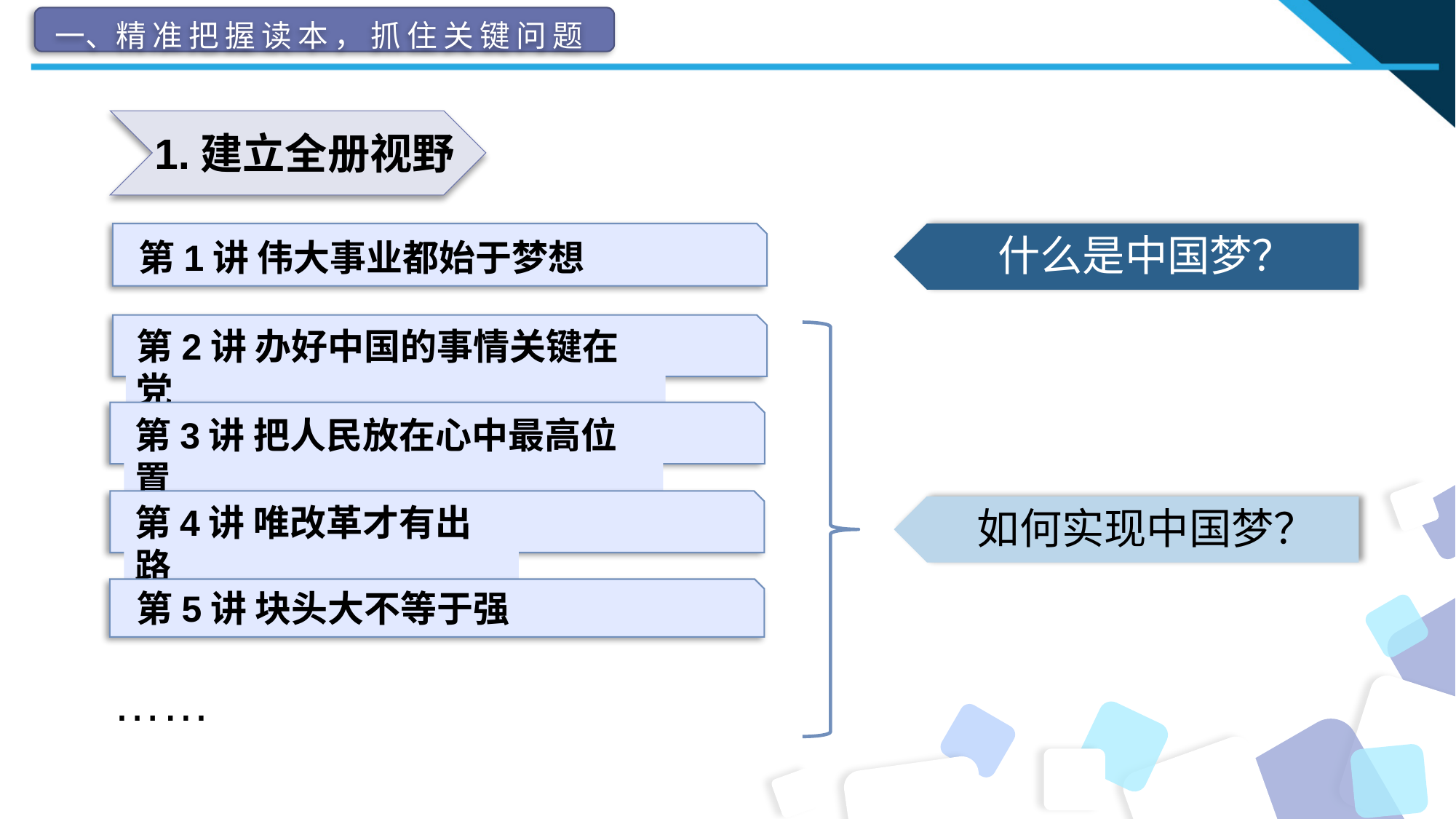

一、精准把握读本，抓住关键问题

1.建立全册视野

第1讲 伟大事业都始于梦想

什么是中国梦？

第2讲 办好中国的事情关键在党

第3讲 把人民放在心中最高位置

第4讲 唯改革才有出路

如何实现中国梦？

第5讲 块头大不等于强
……